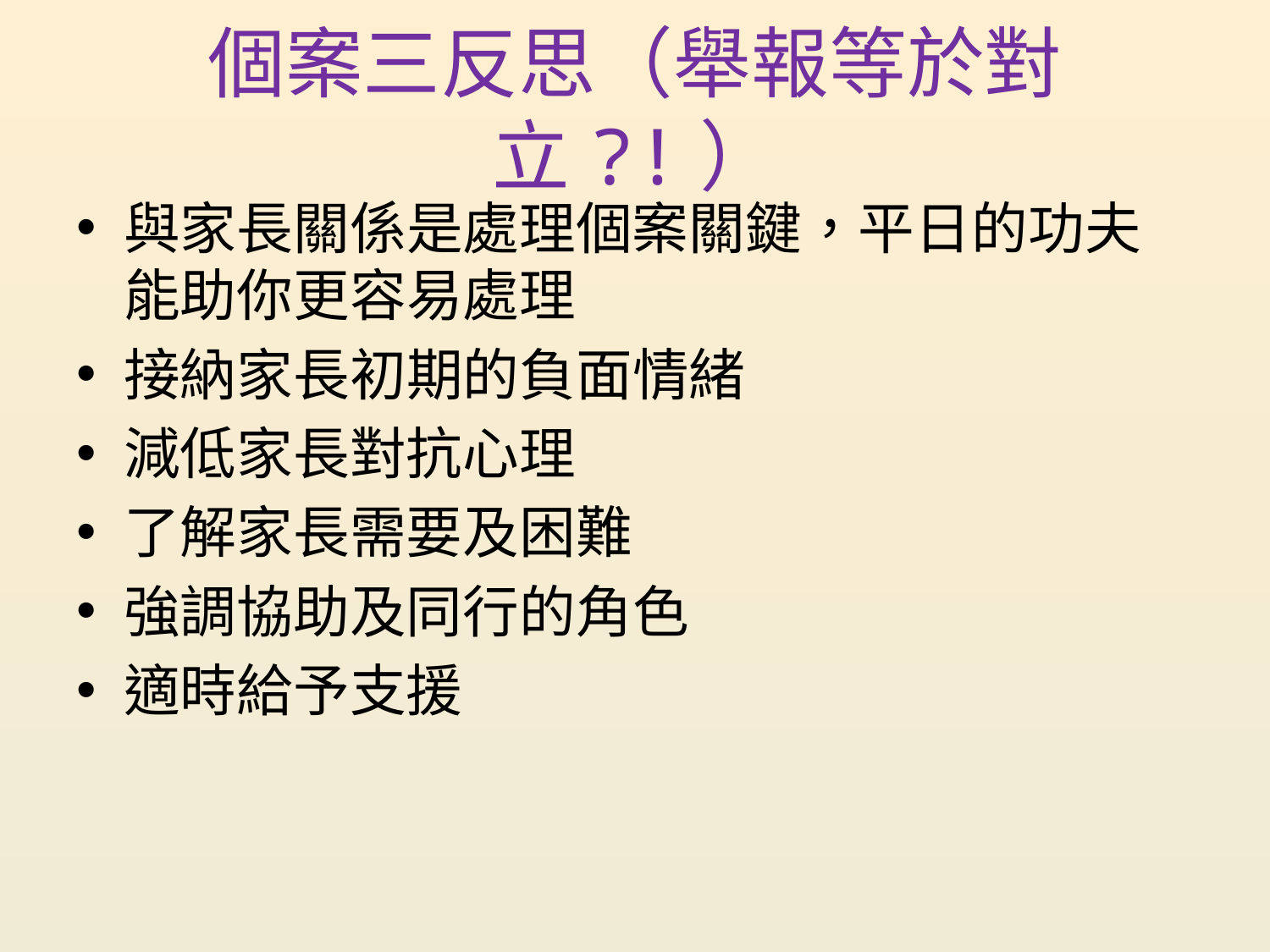

# 個案三反思（舉報等於對立?!）
與家長關係是處理個案關鍵，平日的功夫能助你更容易處理
接納家長初期的負面情緒
減低家長對抗心理
了解家長需要及困難
強調協助及同行的角色
適時給予支援